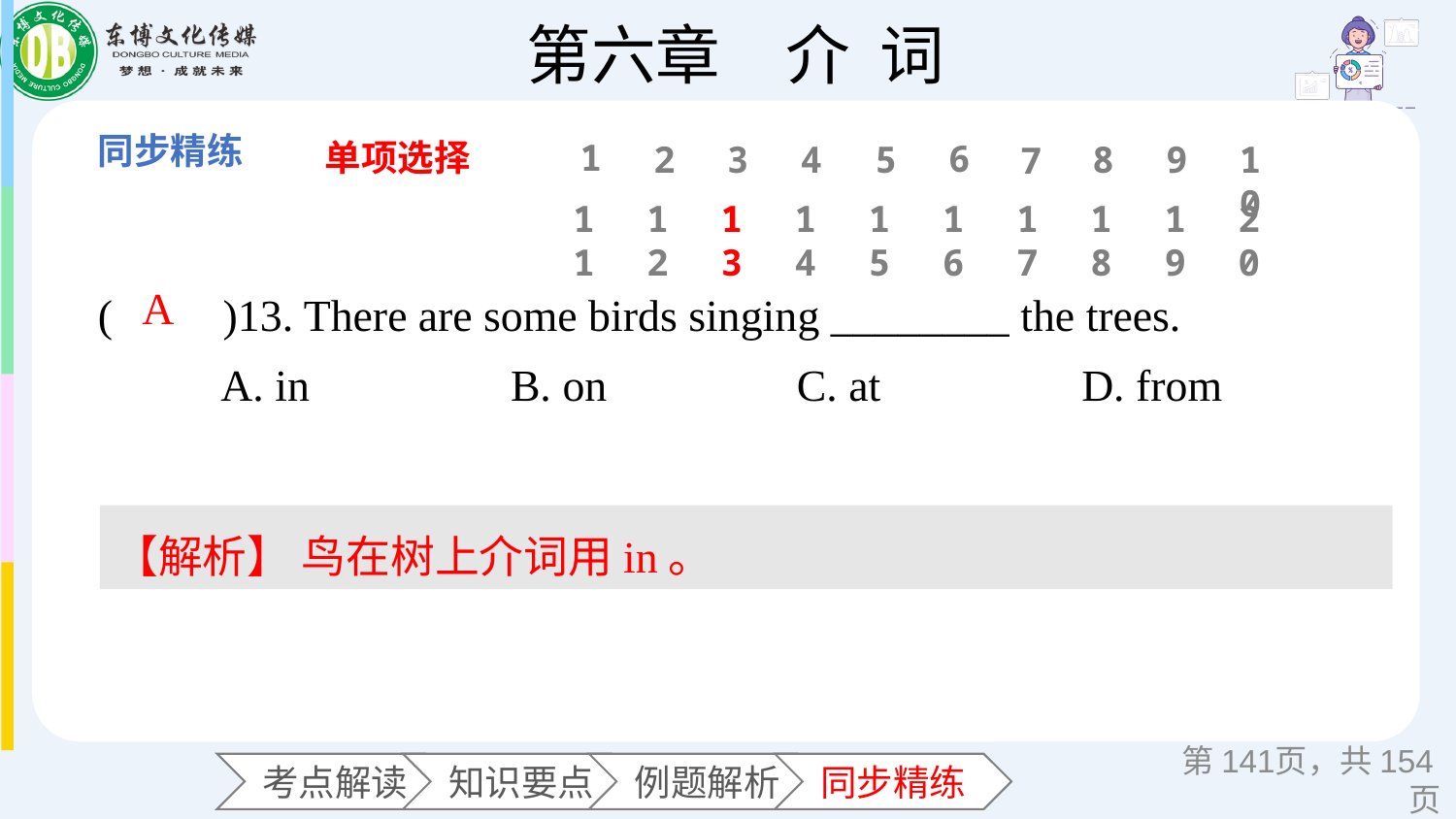

单项选择
1
6
2
3
4
5
8
9
10
7
11
12
13
14
15
16
17
18
19
20
(　　)13. There are some birds singing ________ the trees.
           A. in                  B. on                 C. at                  D. from
A
【解析】 鸟在树上介词用in。
第141页，共154页